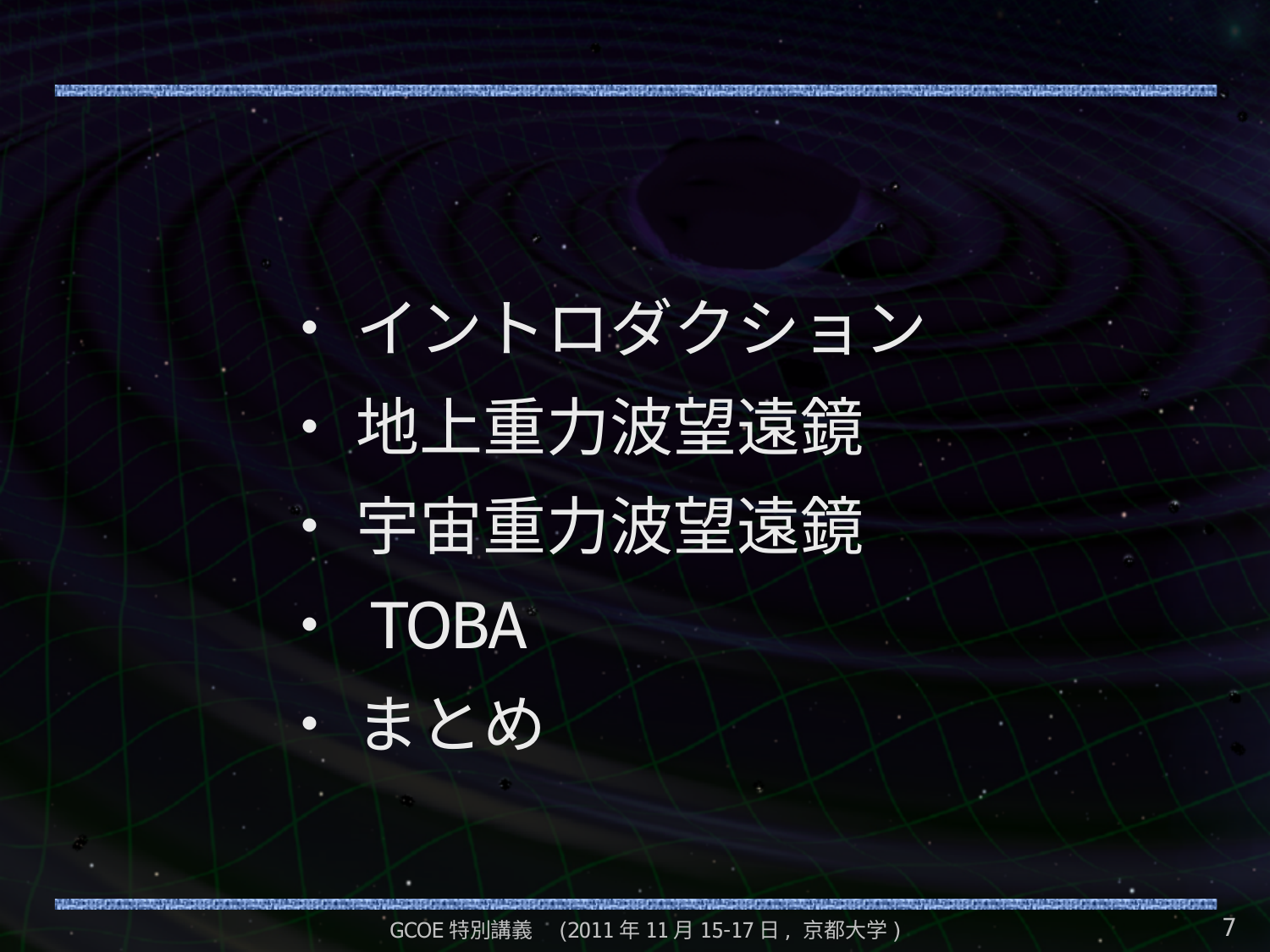

#

           ・ イントロダクション
           ・ 地上重力波望遠鏡
           ・ 宇宙重力波望遠鏡
           ・ TOBA
           ・ まとめ

7
GCOE特別講義　(2011年11月15-17日, 京都大学)